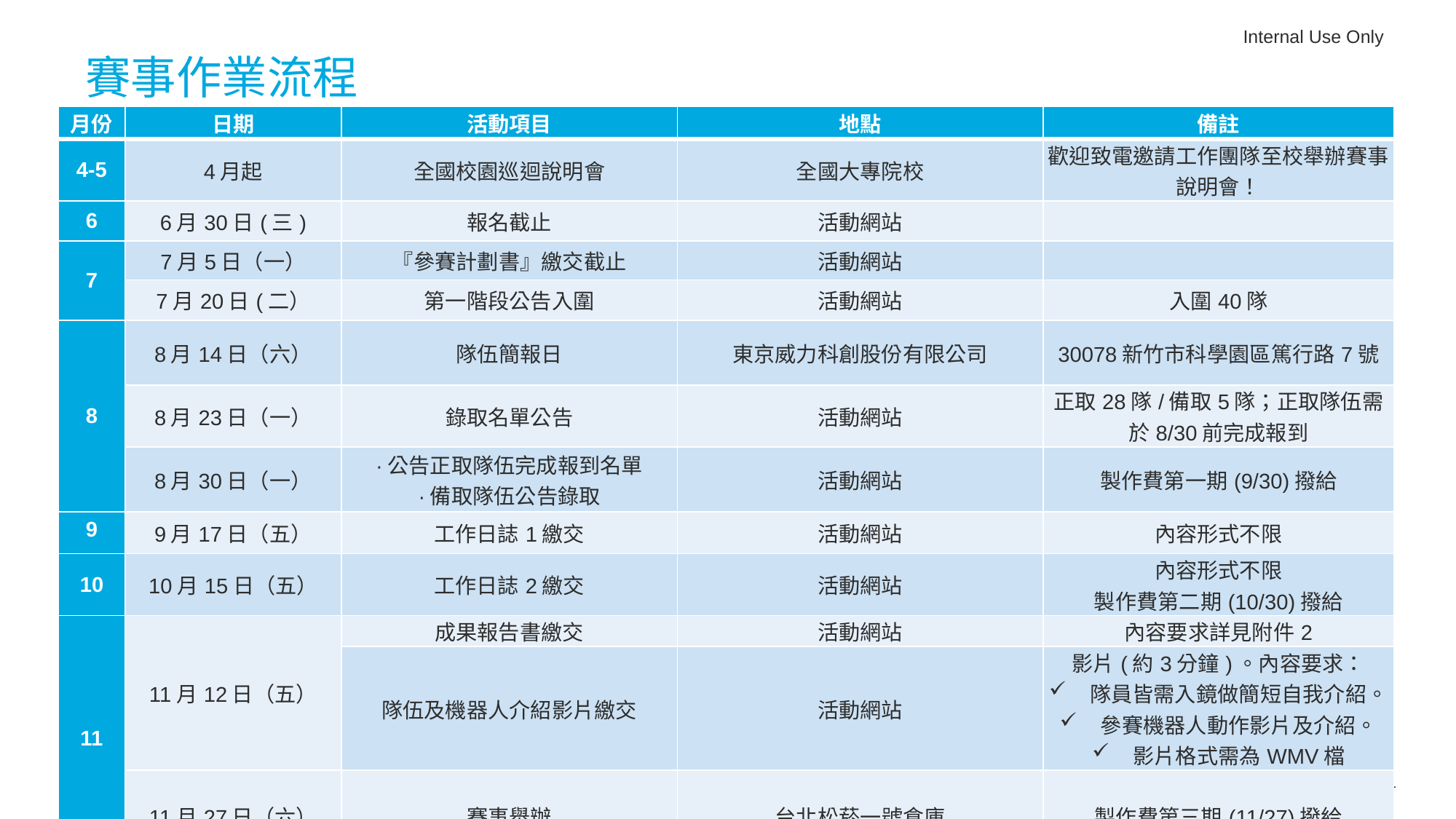

# 賽事作業流程
| 月份 | 日期 | 活動項目 | 地點 | 備註 |
| --- | --- | --- | --- | --- |
| 4-5 | 4月起 | 全國校園巡迴說明會 | 全國大專院校 | 歡迎致電邀請工作團隊至校舉辦賽事說明會！ |
| 6 | 6月30日(三) | 報名截止 | 活動網站 |  |
| 7 | 7月5日（一） | 『參賽計劃書』繳交截止 | 活動網站 |  |
|  | 7月20日(二） | 第一階段公告入圍 | 活動網站 | 入圍40隊 |
| 8 | 8月14日（六） | 隊伍簡報日 | 東京威力科創股份有限公司 | 30078新竹市科學園區篤行路7號 |
|  | 8月23日（一） | 錄取名單公告 | 活動網站 | 正取28隊/備取5隊；正取隊伍需於8/30前完成報到 |
|  | 8月30日（一） | ·公告正取隊伍完成報到名單 ·備取隊伍公告錄取 | 活動網站 | 製作費第一期(9/30)撥給 |
| 9 | 9月17日（五） | 工作日誌1繳交 | 活動網站 | 內容形式不限 |
| 10 | 10月15日（五） | 工作日誌2繳交 | 活動網站 | 內容形式不限 製作費第二期(10/30)撥給 |
| 11 | 11月12日（五） | 成果報告書繳交 | 活動網站 | 內容要求詳見附件2 |
|  |  | 隊伍及機器人介紹影片繳交 | 活動網站 | 影片(約3分鐘)。內容要求： 隊員皆需入鏡做簡短自我介紹。 參賽機器人動作影片及介紹。 影片格式需為WMV檔 |
|  | 11月27日（六） | 賽事舉辦 | 台北松菸一號倉庫 | 製作費第三期(11/27)撥給 |